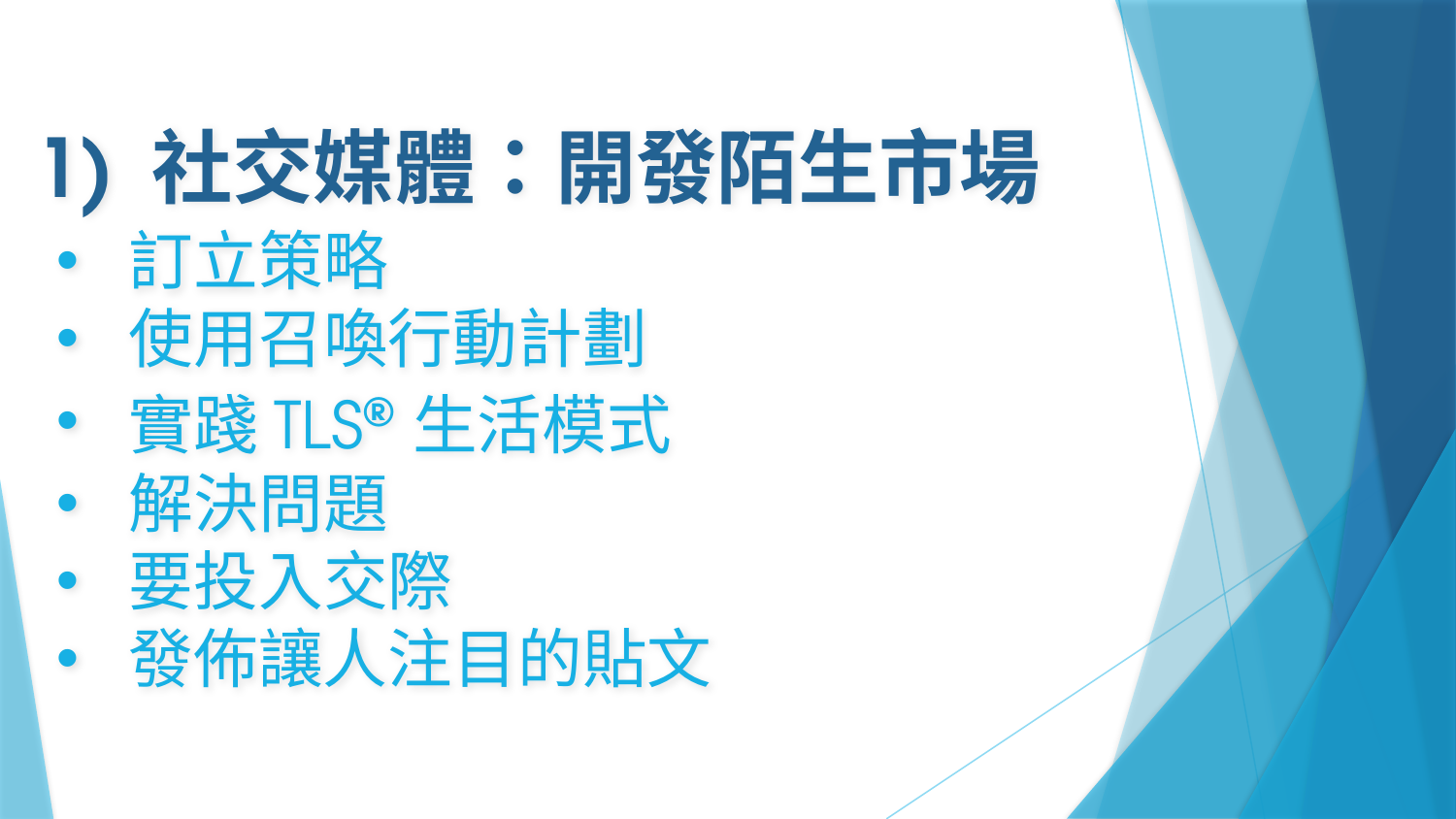

1) 社交媒體：開發陌生市場
訂立策略
使用召喚行動計劃
實踐TLS®生活模式
解決問題
要投入交際
發佈讓人注目的貼文